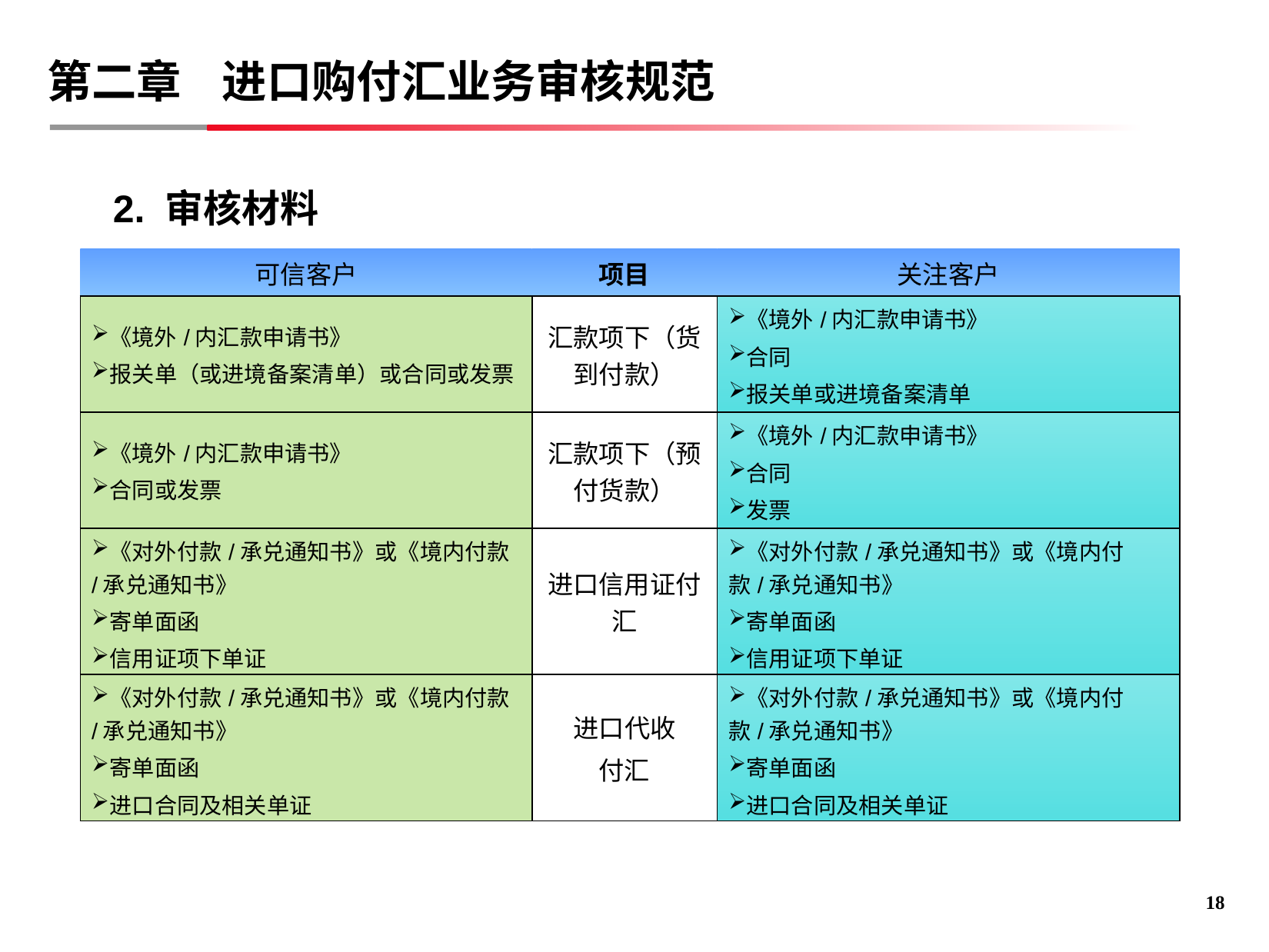

# 第二章    进口购付汇业务审核规范

2. 审核材料
已办理

| 可信客户 | 项目 | 关注客户 |
| --- | --- | --- |
| 《境外/内汇款申请书》 报关单（或进境备案清单）或合同或发票 | 汇款项下（货到付款） | 《境外/内汇款申请书》 合同 报关单或进境备案清单 |
| 《境外/内汇款申请书》 合同或发票 | 汇款项下（预付货款） | 《境外/内汇款申请书》 合同 发票 |
| 《对外付款/承兑通知书》或《境内付款/承兑通知书》 寄单面函 信用证项下单证 | 进口信用证付汇 | 《对外付款/承兑通知书》或《境内付款/承兑通知书》 寄单面函 信用证项下单证 |
| 《对外付款/承兑通知书》或《境内付款/承兑通知书》 寄单面函 进口合同及相关单证 | 进口代收 付汇 | 《对外付款/承兑通知书》或《境内付款/承兑通知书》 寄单面函 进口合同及相关单证 |
18